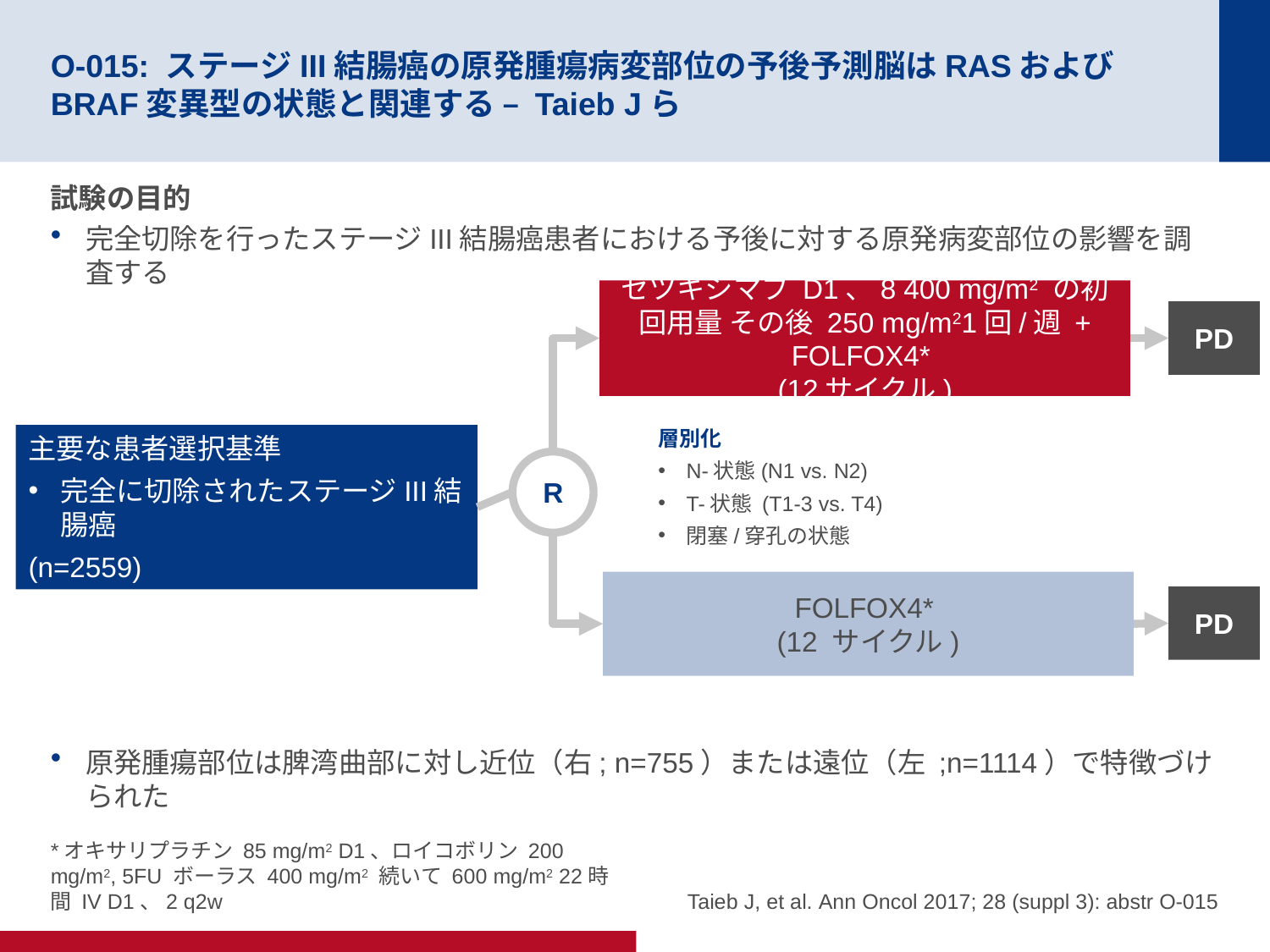

# O-015: ステージIII結腸癌の原発腫瘍病変部位の予後予測脳はRASおよびBRAF変異型の状態と関連する – Taieb Jら
試験の目的
完全切除を行ったステージIII結腸癌患者における予後に対する原発病変部位の影響を調査する

原発腫瘍部位は脾湾曲部に対し近位（右; n=755）または遠位（左 ;n=1114）で特徴づけられた
セツキシマブ D1、8 400 mg/m2 の初回用量 その後 250 mg/m21回/週 + FOLFOX4*
(12サイクル)
PD
層別化
N-状態(N1 vs. N2)
T-状態 (T1-3 vs. T4)
閉塞/穿孔の状態
主要な患者選択基準
完全に切除されたステージIII結腸癌
(n=2559)
R
FOLFOX4*
(12 サイクル)
PD
*オキサリプラチン 85 mg/m2 D1、ロイコボリン 200 mg/m2, 5FU ボーラス 400 mg/m2 続いて 600 mg/m2 22時間 IV D1、2 q2w
Taieb J, et al. Ann Oncol 2017; 28 (suppl 3): abstr O-015